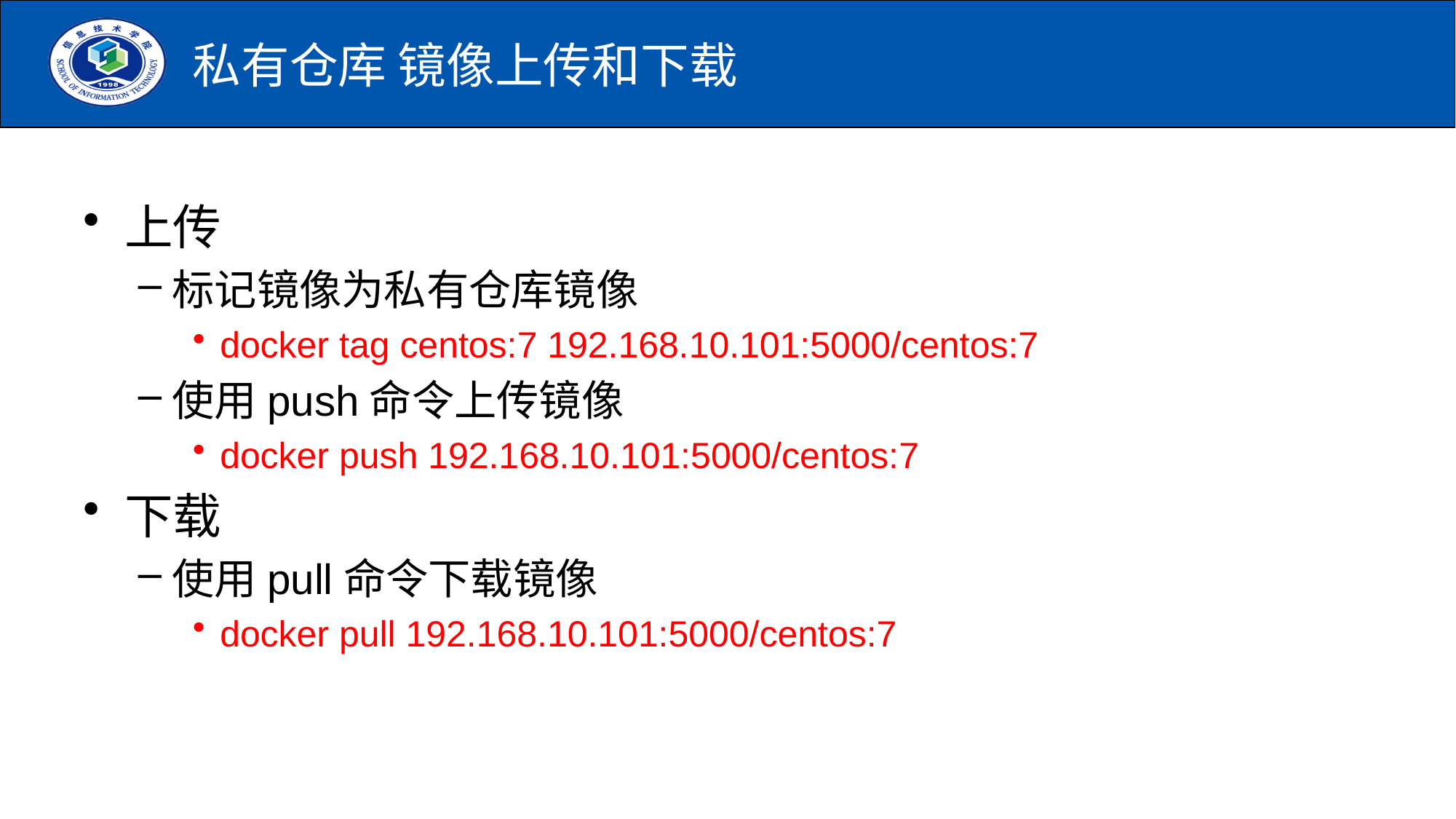

# 私有仓库 镜像上传和下载
上传
标记镜像为私有仓库镜像
docker tag centos:7 192.168.10.101:5000/centos:7
使用push命令上传镜像
docker push 192.168.10.101:5000/centos:7
下载
使用pull命令下载镜像
docker pull 192.168.10.101:5000/centos:7